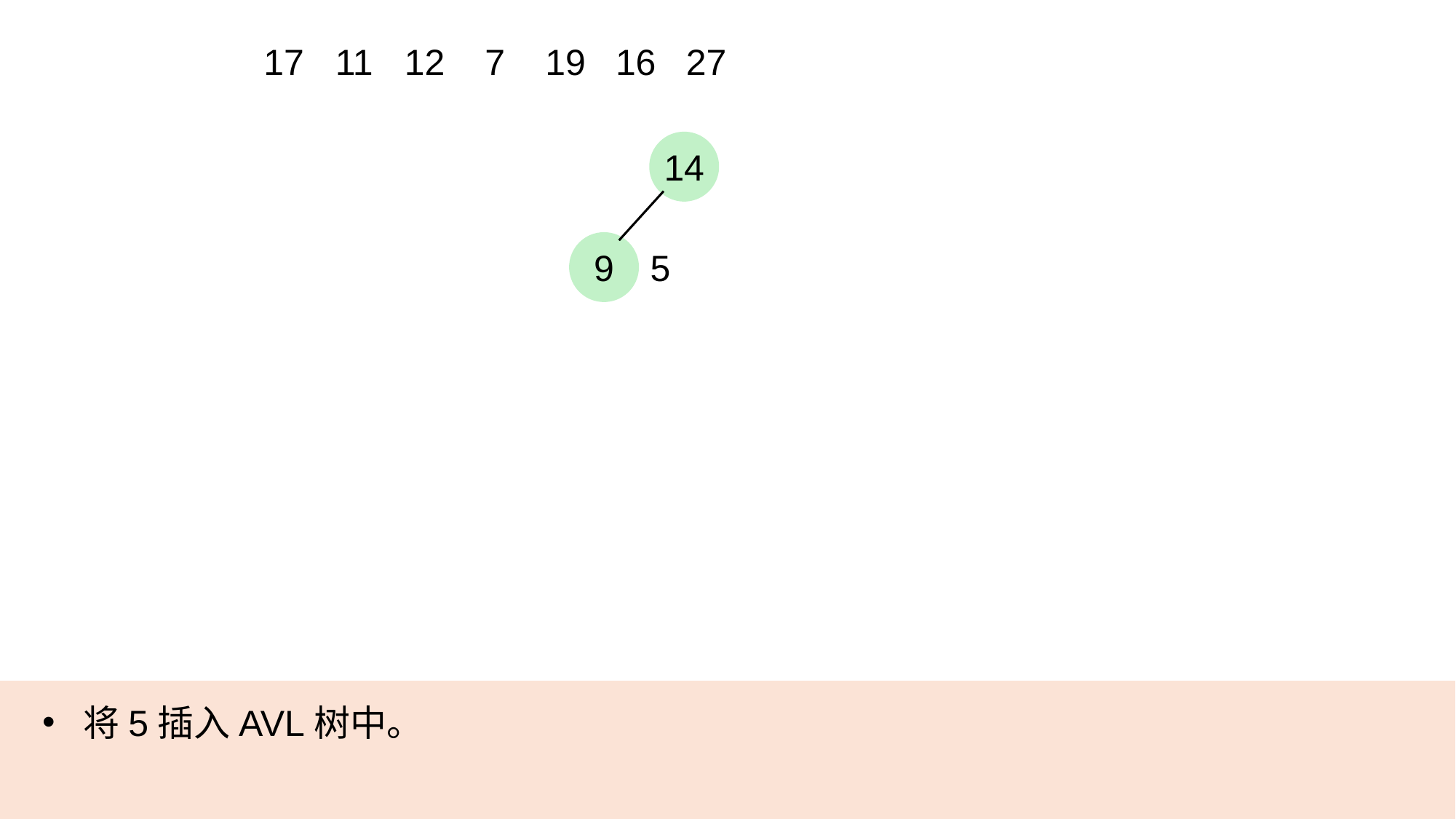

17
11
12
7
19
16
27

14

5
9

将5插入AVL树中。